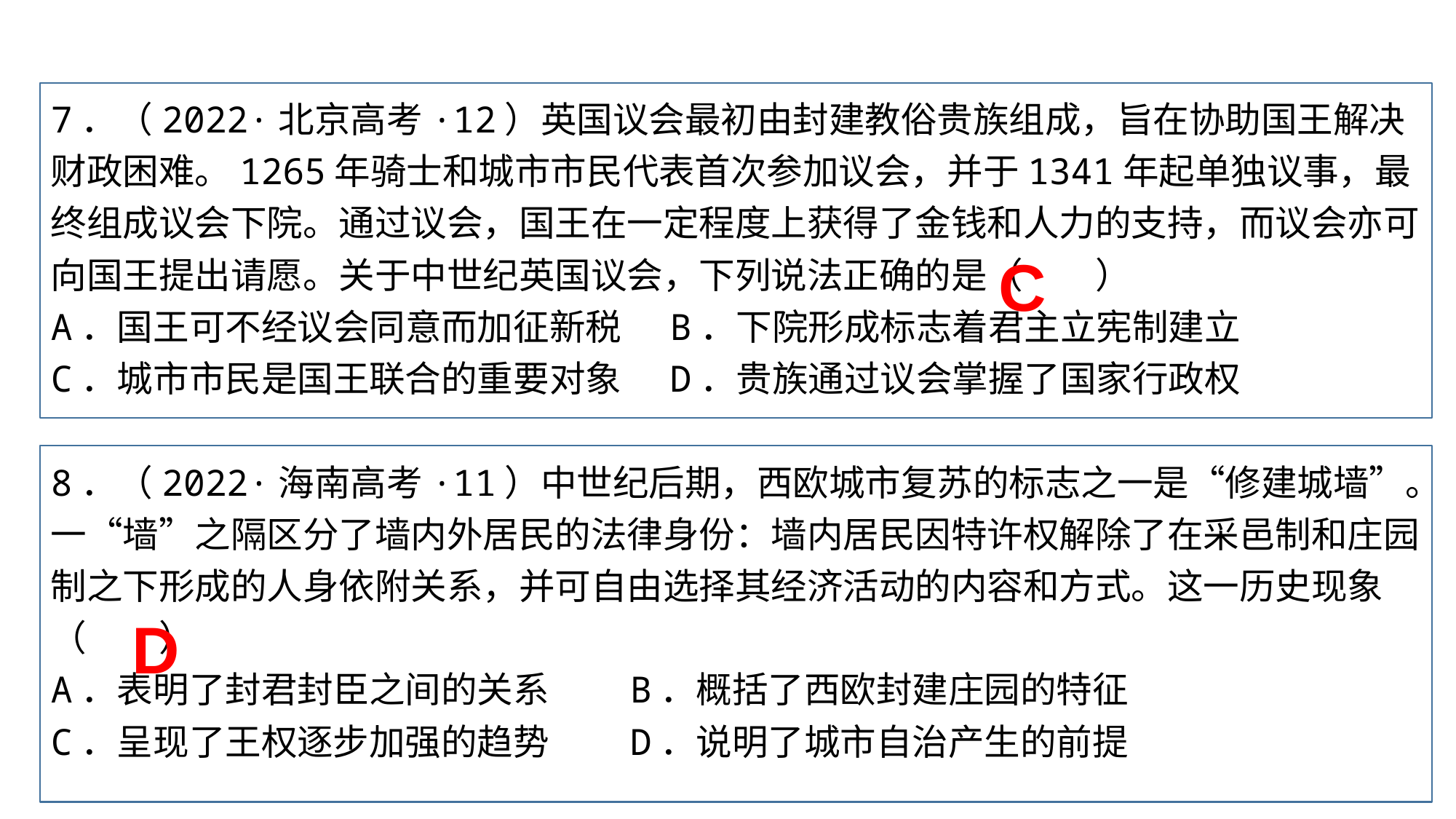

7．（2022·北京高考·12）英国议会最初由封建教俗贵族组成，旨在协助国王解决财政困难。1265年骑士和城市市民代表首次参加议会，并于1341年起单独议事，最终组成议会下院。通过议会，国王在一定程度上获得了金钱和人力的支持，而议会亦可向国王提出请愿。关于中世纪英国议会，下列说法正确的是（　　）
A．国王可不经议会同意而加征新税     B．下院形成标志着君主立宪制建立
C．城市市民是国王联合的重要对象     D．贵族通过议会掌握了国家行政权

C
8．（2022·海南高考·11）中世纪后期，西欧城市复苏的标志之一是“修建城墙”。一“墙”之隔区分了墙内外居民的法律身份：墙内居民因特许权解除了在采邑制和庄园制之下形成的人身依附关系，并可自由选择其经济活动的内容和方式。这一历史现象（　　）
A．表明了封君封臣之间的关系         B．概括了西欧封建庄园的特征
C．呈现了王权逐步加强的趋势         D．说明了城市自治产生的前提
D